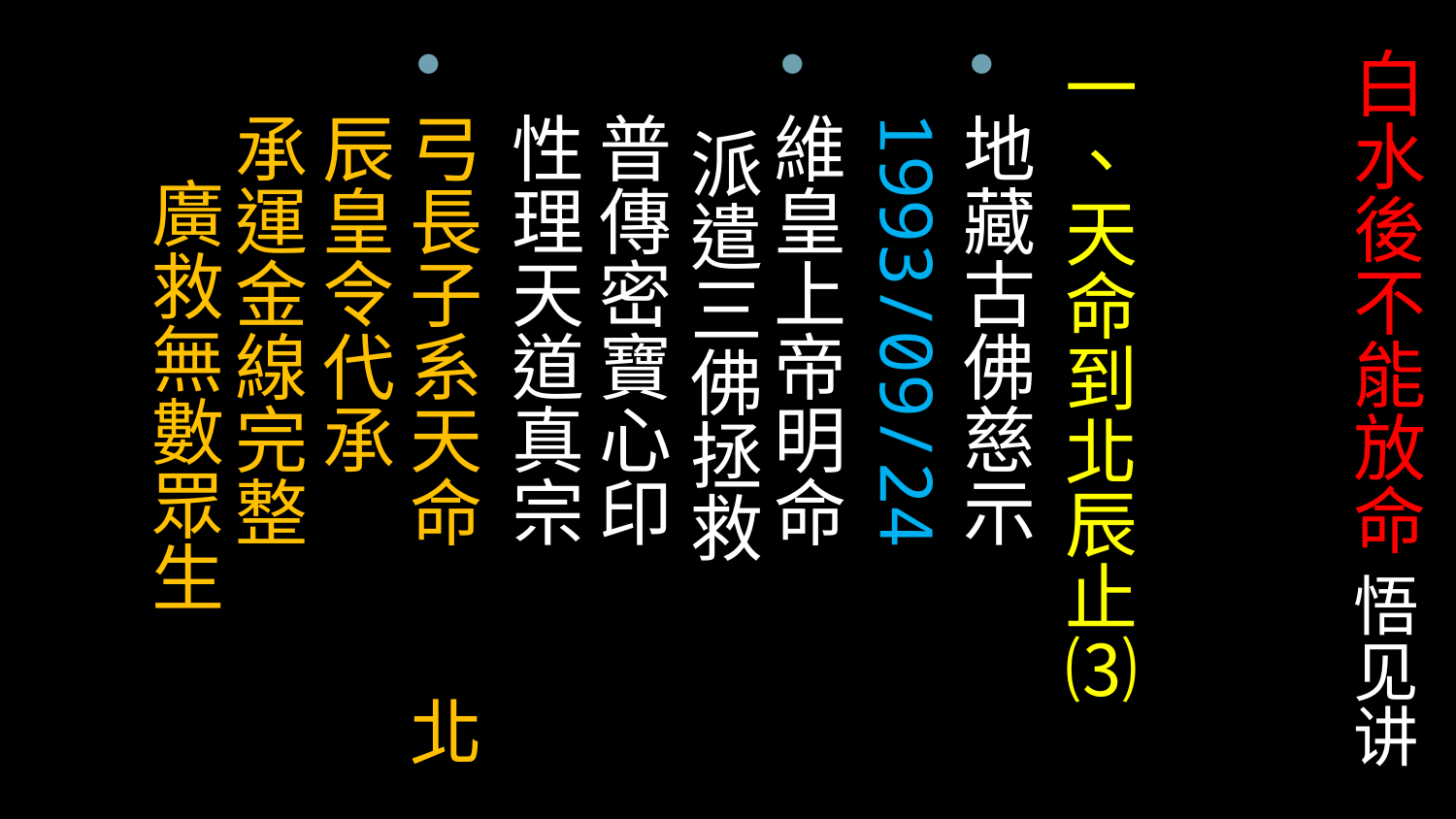

# 白水後不能放命 悟见讲
一、天命到北辰止⑶
地藏古佛慈示1993/09/24
維皇上帝明命                派遣三佛拯救
普傳密寶心印           性理天道真宗
弓長子系天命         北辰皇令代承
承運金線完整                   廣救無數眾生